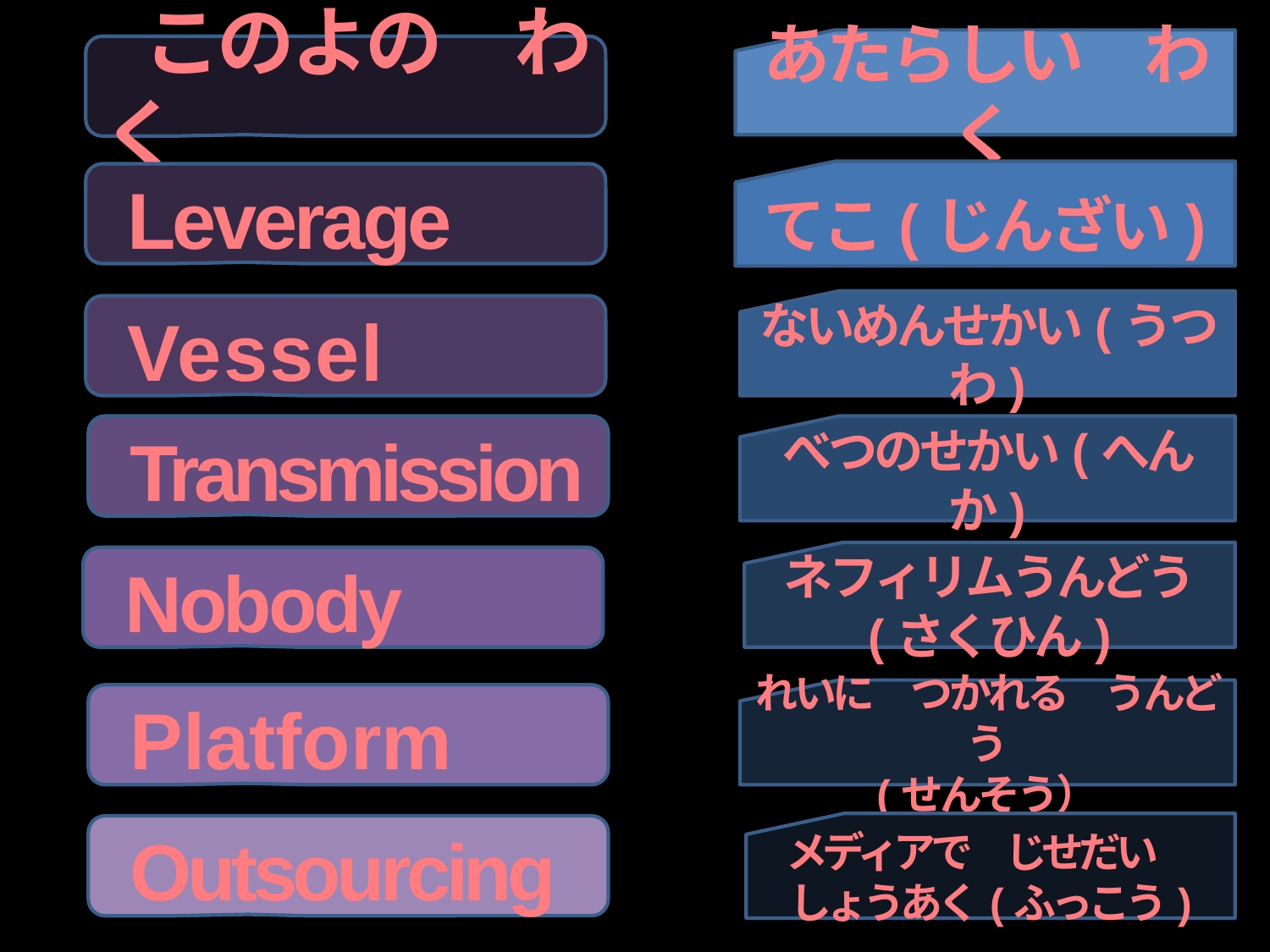

あたらしい　わく
 このよの　わく
てこ(じんざい)
 Leverage
ないめんせかい(うつわ)
 Vessel
 Transmission
べつのせかい(へんか)
ネフィリムうんどう
(さくひん)
 Nobody
れいに　つかれる　うんどう
(せんそう）
 Platform
メディアで　じせだい
しょうあく(ふっこう)
 Outsourcing